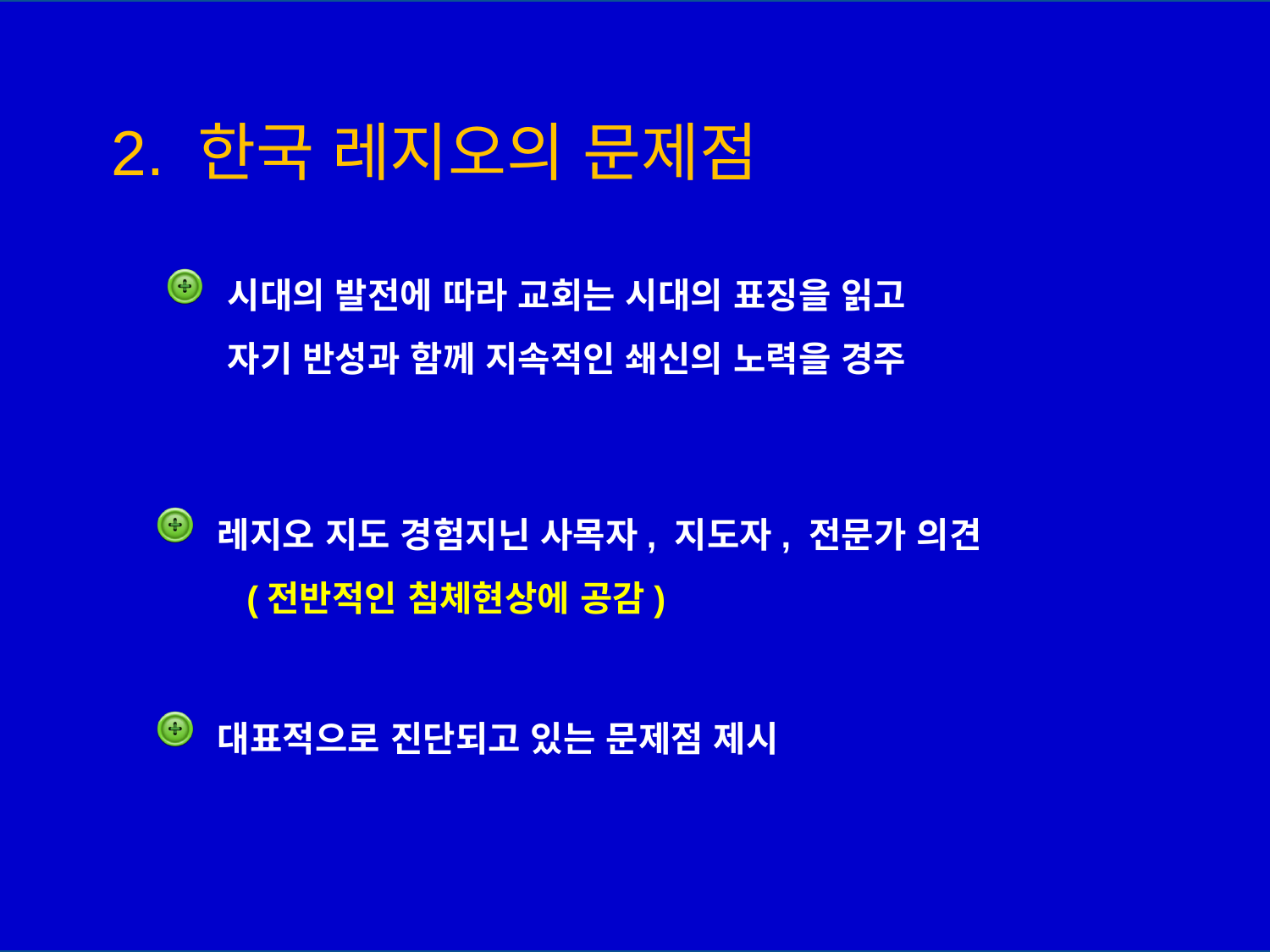

2. 한국 레지오의 문제점
시대의 발전에 따라 교회는 시대의 표징을 읽고
자기 반성과 함께 지속적인 쇄신의 노력을 경주

레지오 지도 경험지닌 사목자, 지도자, 전문가 의견
   (전반적인 침체현상에 공감)

대표적으로 진단되고 있는 문제점 제시